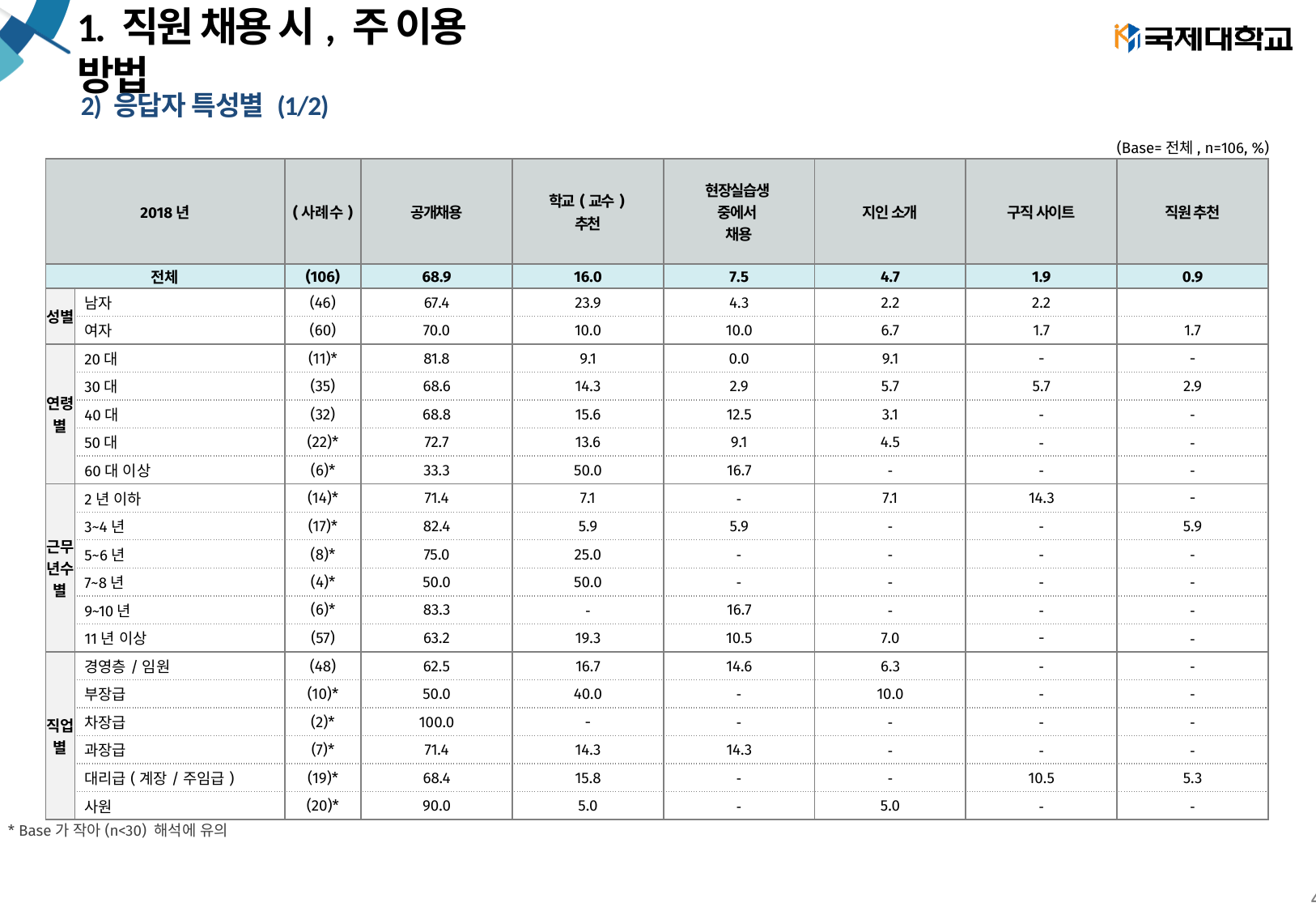

# 1. 직원 채용 시, 주 이용 방법
2) 응답자 특성별 (1/2)
(Base=전체, n=106, %)
| 2018년 |  | (사례수) | 공개채용 | 학교(교수) 추천 | 현장실습생 중에서 채용 | 지인 소개 | 구직 사이트 | 직원 추천 |
| --- | --- | --- | --- | --- | --- | --- | --- | --- |
| 전체 |  | (106) | 68.9 | 16.0 | 7.5 | 4.7 | 1.9 | 0.9 |
| 성별 | 남자 | (46) | 67.4 | 23.9 | 4.3 | 2.2 | 2.2 |  |
|  | 여자 | (60) | 70.0 | 10.0 | 10.0 | 6.7 | 1.7 | 1.7 |
| 연령별 | 20대 | (11)\* | 81.8 | 9.1 | 0.0 | 9.1 | - | - |
|  | 30대 | (35) | 68.6 | 14.3 | 2.9 | 5.7 | 5.7 | 2.9 |
|  | 40대 | (32) | 68.8 | 15.6 | 12.5 | 3.1 | - | - |
|  | 50대 | (22)\* | 72.7 | 13.6 | 9.1 | 4.5 | - | - |
|  | 60대 이상 | (6)\* | 33.3 | 50.0 | 16.7 | - | - | - |
| 근무년수별 | 2년 이하 | (14)\* | 71.4 | 7.1 | - | 7.1 | 14.3 | - |
|  | 3~4년 | (17)\* | 82.4 | 5.9 | 5.9 | - | - | 5.9 |
|  | 5~6년 | (8)\* | 75.0 | 25.0 | - | - | - | - |
|  | 7~8년 | (4)\* | 50.0 | 50.0 | - | - | - | - |
|  | 9~10년 | (6)\* | 83.3 | - | 16.7 | - | - | - |
|  | 11년 이상 | (57) | 63.2 | 19.3 | 10.5 | 7.0 | - | - |
| 직업별 | 경영층/임원 | (48) | 62.5 | 16.7 | 14.6 | 6.3 | - | - |
|  | 부장급 | (10)\* | 50.0 | 40.0 | - | 10.0 | - | - |
|  | 차장급 | (2)\* | 100.0 | - | - | - | - | - |
|  | 과장급 | (7)\* | 71.4 | 14.3 | 14.3 | - | - | - |
|  | 대리급(계장/주임급) | (19)\* | 68.4 | 15.8 | - | - | 10.5 | 5.3 |
|  | 사원 | (20)\* | 90.0 | 5.0 | - | 5.0 | - | - |
* Base가 작아(n<30) 해석에 유의